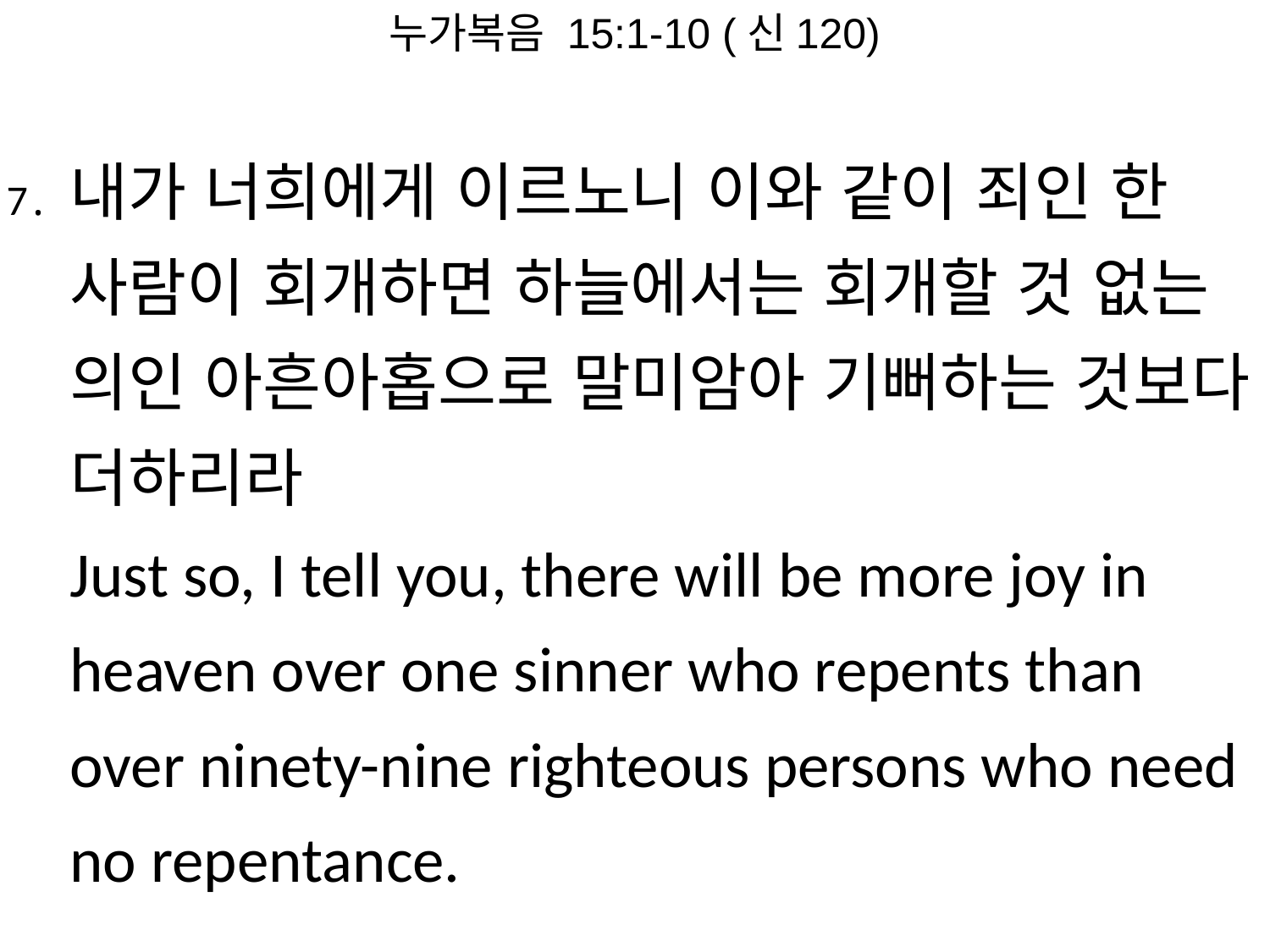

누가복음 15:1-10 (신120)
#
7․	내가 너희에게 이르노니 이와 같이 죄인 한 사람이 회개하면 하늘에서는 회개할 것 없는 의인 아흔아홉으로 말미암아 기뻐하는 것보다 더하리라
Just so, I tell you, there will be more joy in heaven over one sinner who repents than over ninety-nine righteous persons who need no repentance.